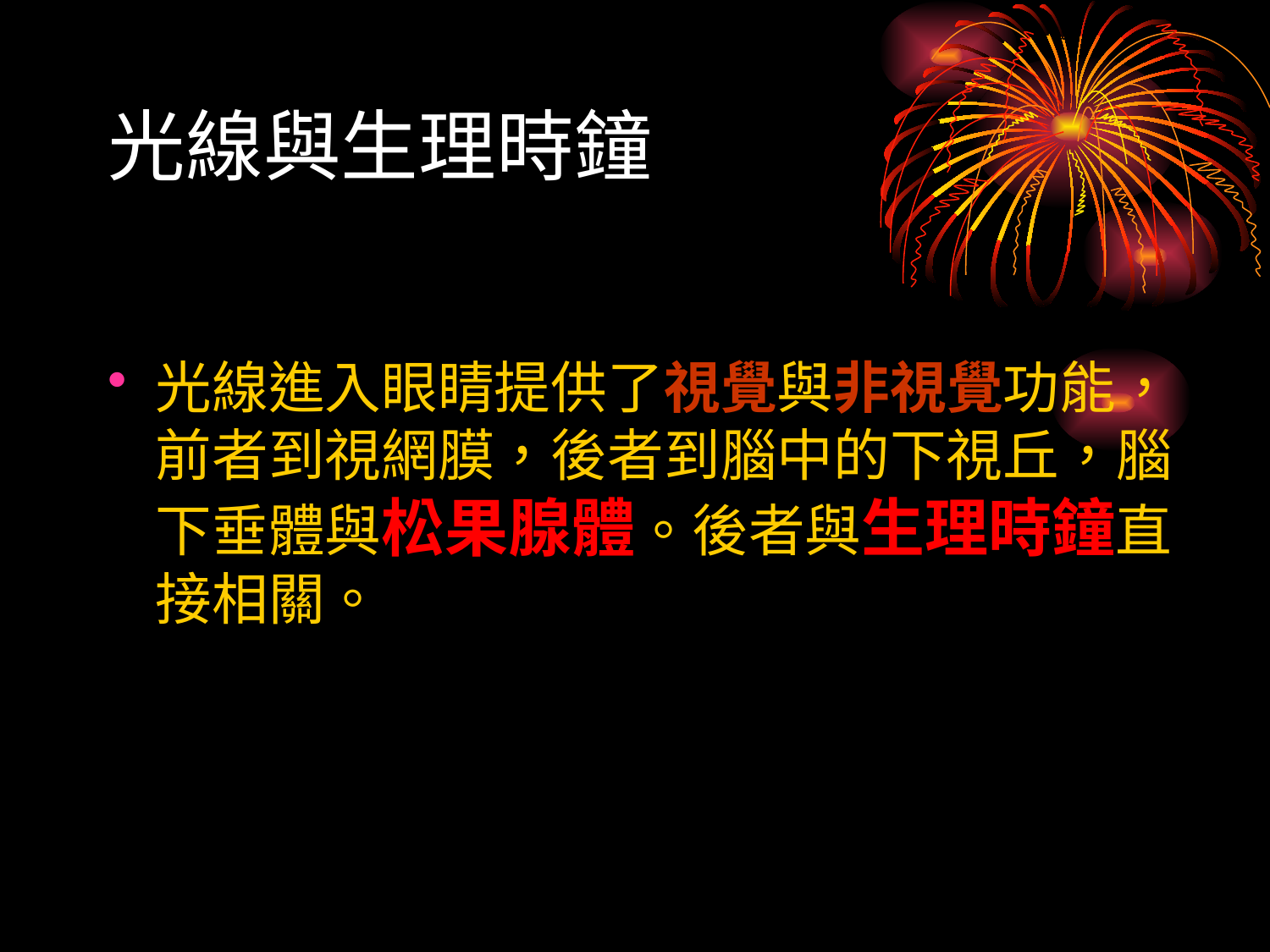

# 光線與生理時鐘
光線進入眼睛提供了視覺與非視覺功能，前者到視網膜，後者到腦中的下視丘，腦下垂體與松果腺體。後者與生理時鐘直接相關。